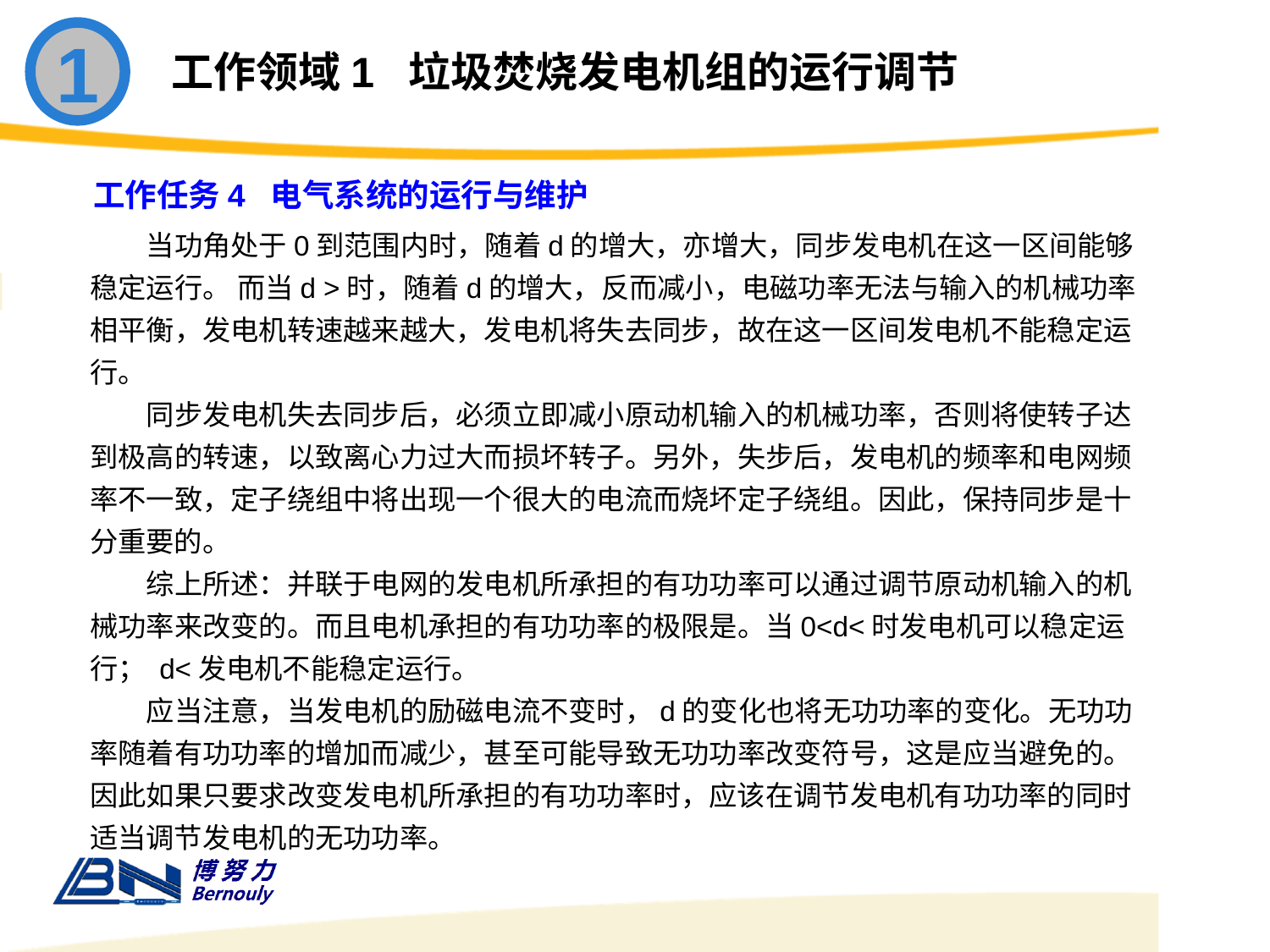

1
工作领域1  垃圾焚烧发电机组的运行调节
工作任务4  电气系统的运行与维护
　　当功角处于0到范围内时，随着d的增大，亦增大，同步发电机在这一区间能够稳定运行。 而当d >时，随着d的增大，反而减小，电磁功率无法与输入的机械功率相平衡，发电机转速越来越大，发电机将失去同步，故在这一区间发电机不能稳定运行。
　　同步发电机失去同步后，必须立即减小原动机输入的机械功率，否则将使转子达到极高的转速，以致离心力过大而损坏转子。另外，失步后，发电机的频率和电网频率不一致，定子绕组中将出现一个很大的电流而烧坏定子绕组。因此，保持同步是十分重要的。
　　综上所述：并联于电网的发电机所承担的有功功率可以通过调节原动机输入的机械功率来改变的。而且电机承担的有功功率的极限是。当0<d<时发电机可以稳定运行； d<发电机不能稳定运行。
　　应当注意，当发电机的励磁电流不变时，d的变化也将无功功率的变化。无功功率随着有功功率的增加而减少，甚至可能导致无功功率改变符号，这是应当避免的。因此如果只要求改变发电机所承担的有功功率时，应该在调节发电机有功功率的同时适当调节发电机的无功功率。